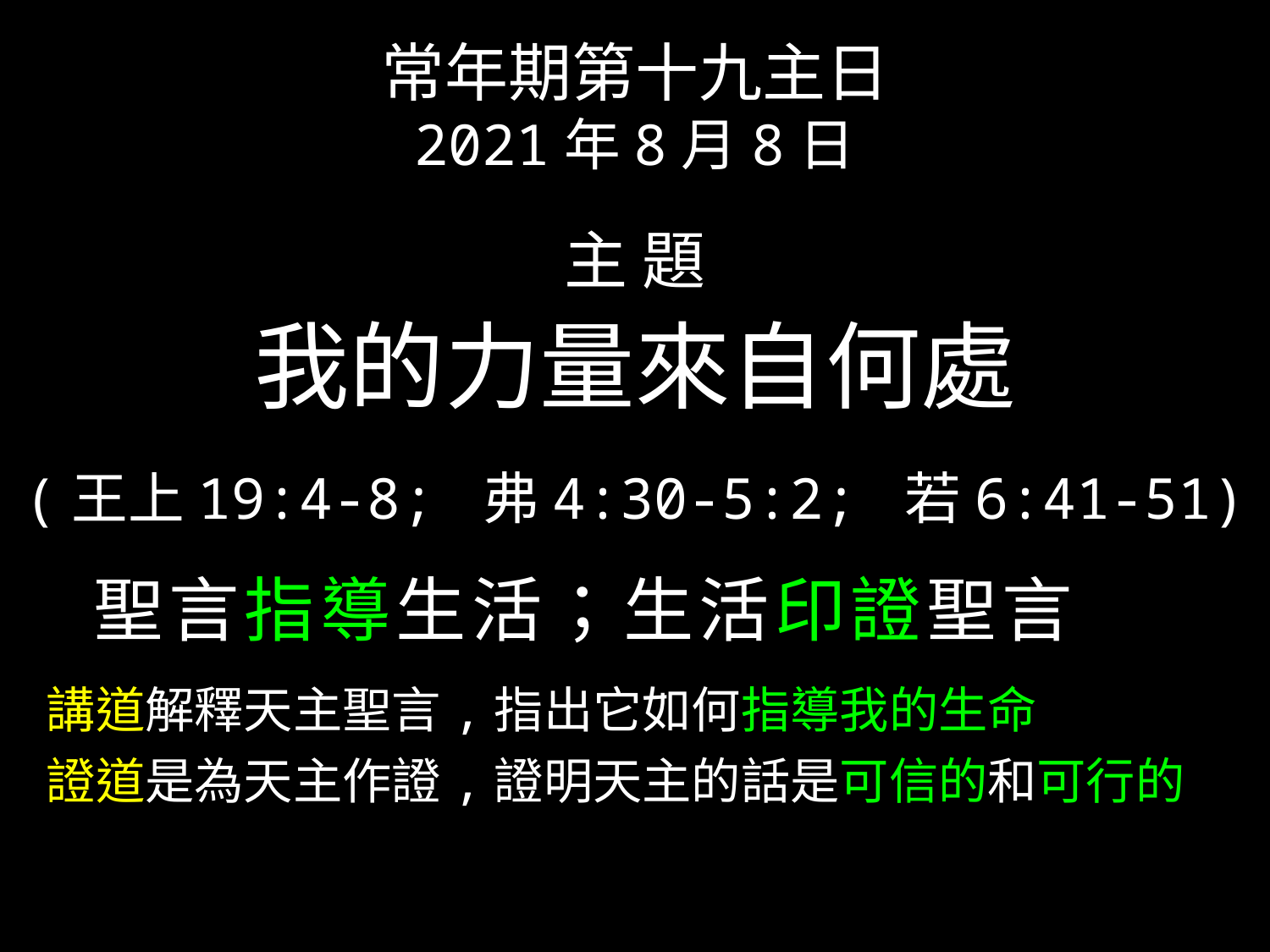

常年期第十九主日
2021年8月8日

主 題
我的力量來自何處
(王上19:4-8; 弗4:30-5:2; 若6:41-51)
   聖言指導生活；生活印證聖言
  講道解釋天主聖言,指出它如何指導我的生命
  證道是為天主作證,證明天主的話是可信的和可行的